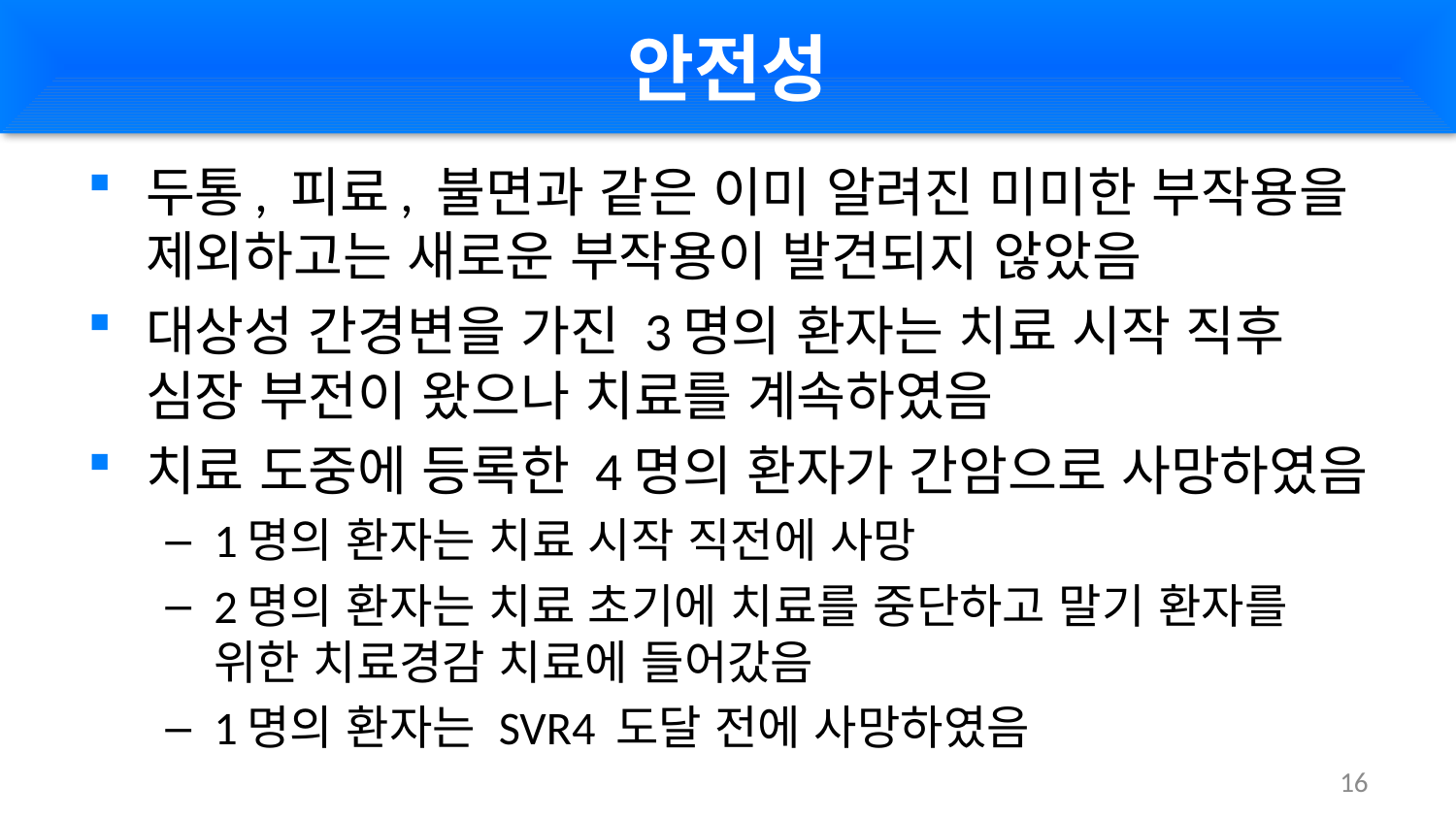

# 안전성
두통, 피료, 불면과 같은 이미 알려진 미미한 부작용을 제외하고는 새로운 부작용이 발견되지 않았음
대상성 간경변을 가진 3명의 환자는 치료 시작 직후 심장 부전이 왔으나 치료를 계속하였음
치료 도중에 등록한 4명의 환자가 간암으로 사망하였음
1명의 환자는 치료 시작 직전에 사망
2명의 환자는 치료 초기에 치료를 중단하고 말기 환자를 위한 치료경감 치료에 들어갔음
1명의 환자는 SVR4 도달 전에 사망하였음
16